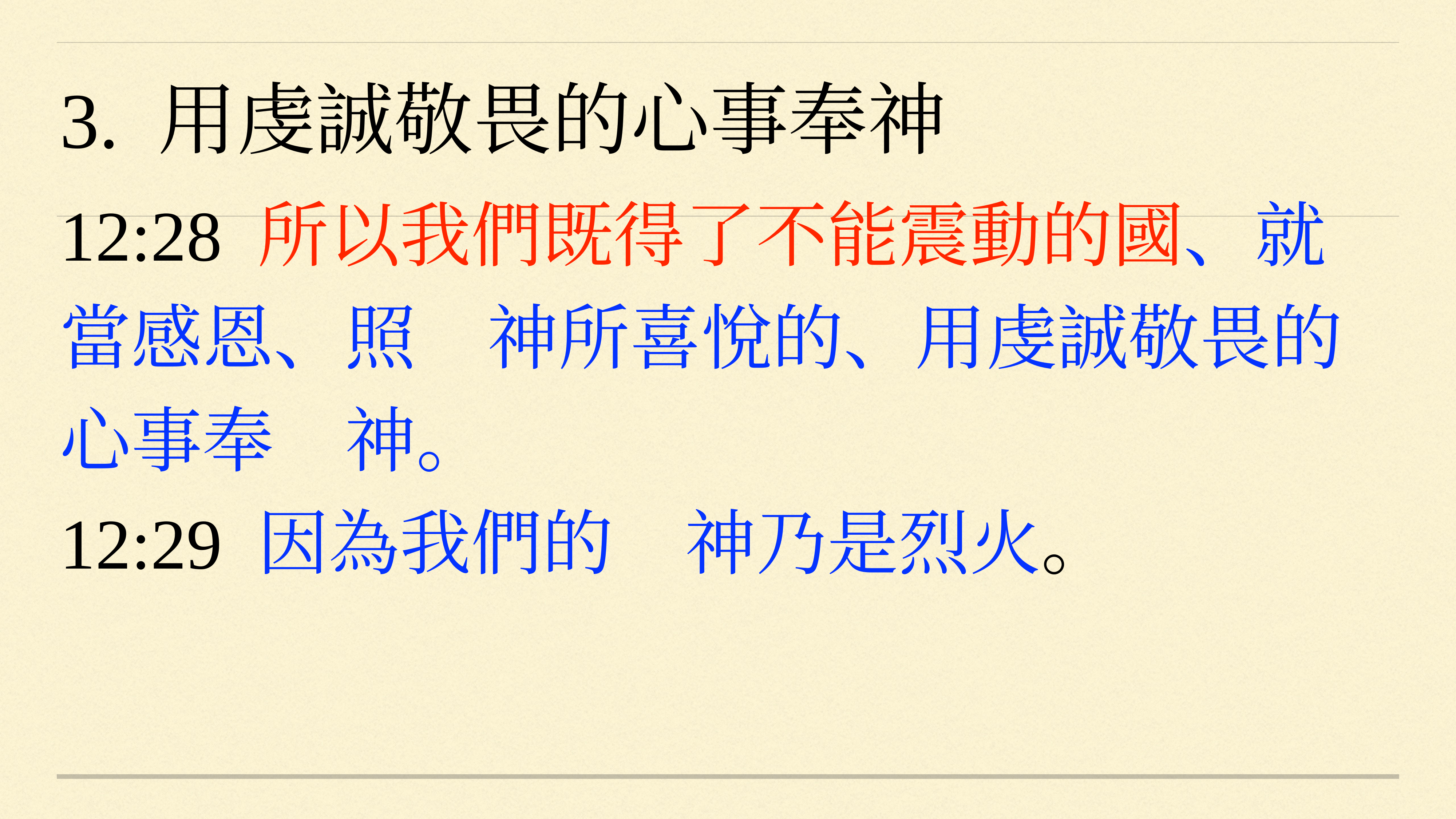

3. 用虔誠敬畏的心事奉神

12:28 所以我們既得了不能震動的國、就當感恩、照　神所喜悅的、用虔誠敬畏的心事奉　神。
12:29 因為我們的　神乃是烈火。
#